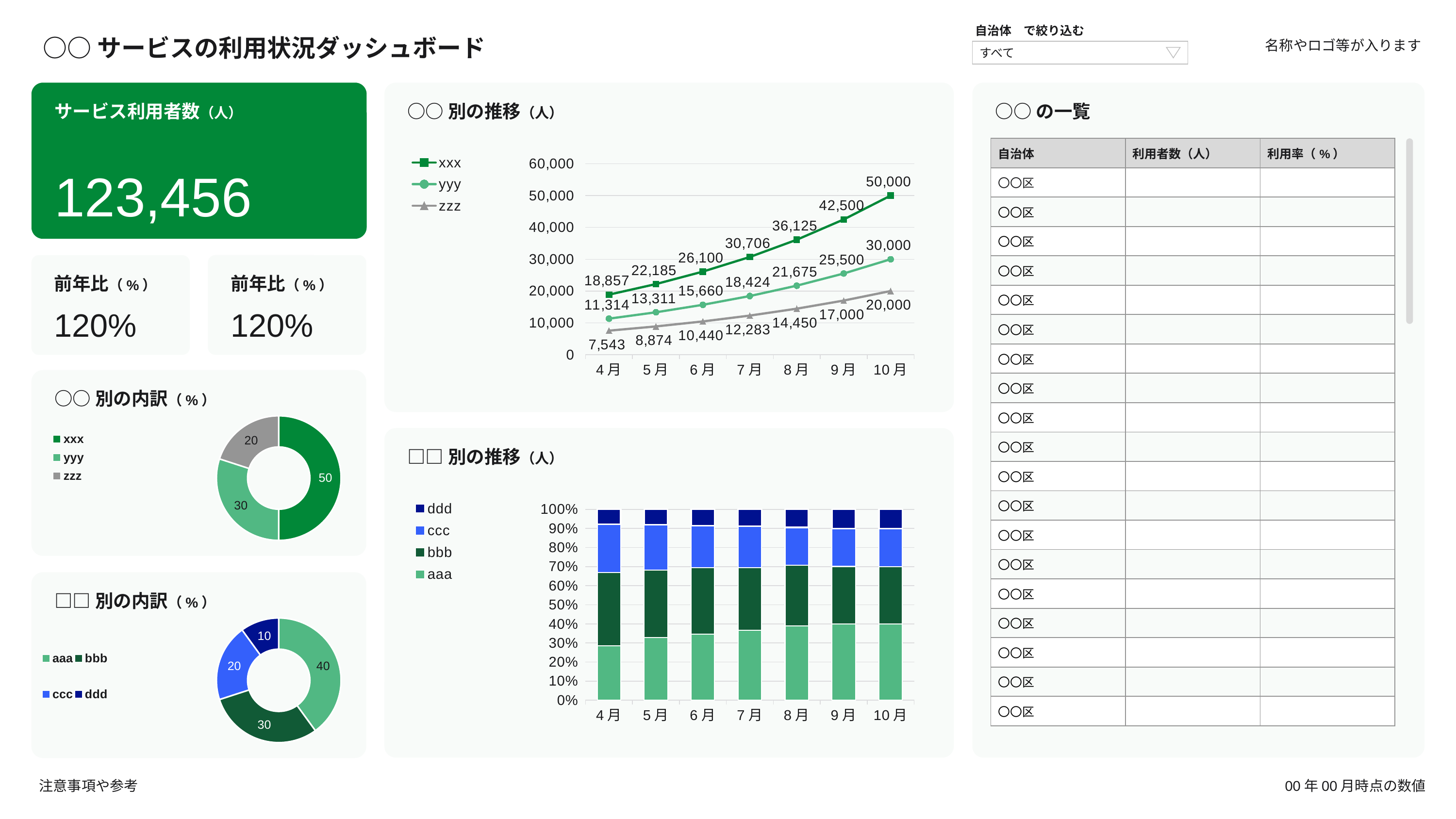

○○サービスの利用状況ダッシュボード
自治体　で絞り込む
すべて

名称やロゴ等が入ります

○○の一覧
サービス利用者数（人）

○○別の推移（人）

### Chart

| Category | xxx | yyy | zzz |
|---|---|---|---|
| 4月 | 18857.47578125 | 11314.48546875 | 7542.990312499999 |
| 5月 | 22185.265625 | 13311.159375 | 8874.106249999999 |
| 6月 | 26100.3125 | 15660.1875 | 10440.125 |
| 7月 | 30706.25 | 18423.75 | 12282.5 |
| 8月 | 36125.0 | 21675.0 | 14450.0 |
| 9月 | 42500.0 | 25500.0 | 17000.0 |
| 10月 | 50000.0 | 30000.0 | 20000.0 |
| 自治体 | 利用者数（人） | 利用率（%） |
| --- | --- | --- |
| 〇〇区 |  |  |
| 〇〇区 |  |  |
| 〇〇区 |  |  |
| 〇〇区 |  |  |
| 〇〇区 |  |  |
| 〇〇区 |  |  |
| 〇〇区 |  |  |
| 〇〇区 |  |  |
| 〇〇区 |  |  |
| 〇〇区 |  |  |
| 〇〇区 |  |  |
| 〇〇区 |  |  |
| 〇〇区 |  |  |
| 〇〇区 |  |  |
| 〇〇区 |  |  |
| 〇〇区 |  |  |
| 〇〇区 |  |  |
| 〇〇区 |  |  |
| 〇〇区 |  |  |

123,456
前年比（%）

前年比（%）

120%
120%

○○別の内訳（%）

### Chart

| Category | Sales |
|---|---|
| xxx | 50.0 |
| yyy | 30.0 |
| zzz | 20.0 |
□□別の推移（人）

### Chart

| Category | aaa | bbb | ccc | ddd |
|---|---|---|---|---|
| 4月 | 8664.108765290035 | 11622.482277904115 | 7666.689215502577 | 2367.9418314277355 |
| 5月 | 12241.824835232443 | 13240.07518956783 | 8903.427987122137 | 3030.8720663363524 |
| 6月 | 15649.679642280194 | 15800.819063646459 | 10008.33245323085 | 3843.7262537961774 |
| 7月 | 20174.4229788884 | 17954.900354608737 | 11876.965110676656 | 4899.272239247036 |
| 8月 | 27474.488519353403 | 22437.995562658056 | 13903.331337325573 | 6675.990973907039 |
| 9月 | 34587.69171620375 | 26161.35738502885 | 17206.949688396624 | 8750.548283678965 |
| 10月 | 40000.0 | 30000.0 | 20000.0 | 10000.0 |
□□別の内訳（%）

### Chart

| Category | Sales |
|---|---|
| aaa | 40.0 |
| bbb | 30.0 |
| ccc | 20.0 |
| ddd | 10.0 |
注意事項や参考
00年00月時点の数値